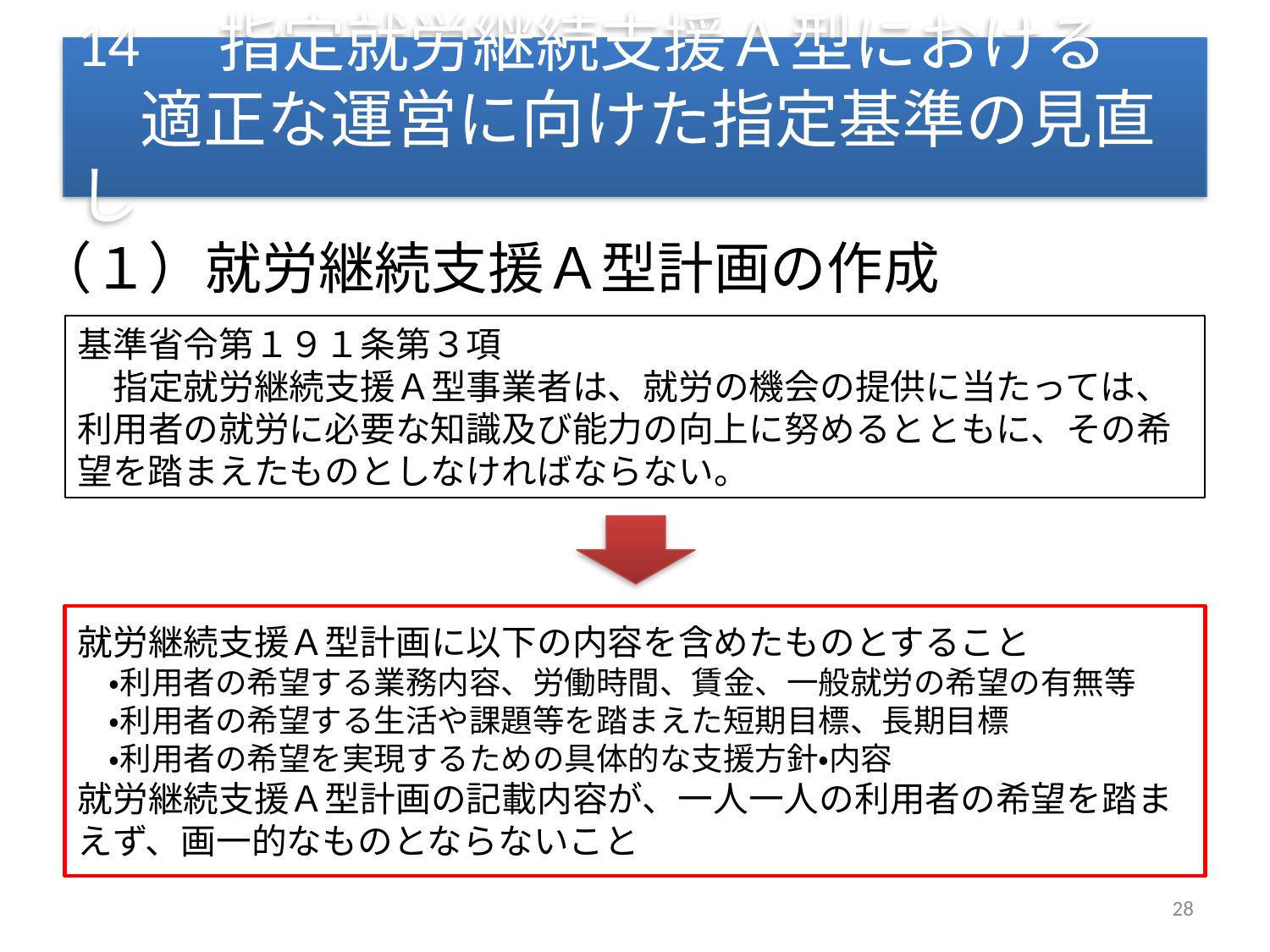

# 14　指定就労継続支援Ａ型における 　適正な運営に向けた指定基準の見直し
（１）就労継続支援Ａ型計画の作成
基準省令第１９１条第３項
　指定就労継続支援Ａ型事業者は、就労の機会の提供に当たっては、利用者の就労に必要な知識及び能力の向上に努めるとともに、その希望を踏まえたものとしなければならない。

就労継続支援Ａ型計画に以下の内容を含めたものとすること
　・利用者の希望する業務内容、労働時間、賃金、一般就労の希望の有無等
　・利用者の希望する生活や課題等を踏まえた短期目標、長期目標
　・利用者の希望を実現するための具体的な支援方針・内容
就労継続支援Ａ型計画の記載内容が、一人一人の利用者の希望を踏まえず、画一的なものとならないこと
28